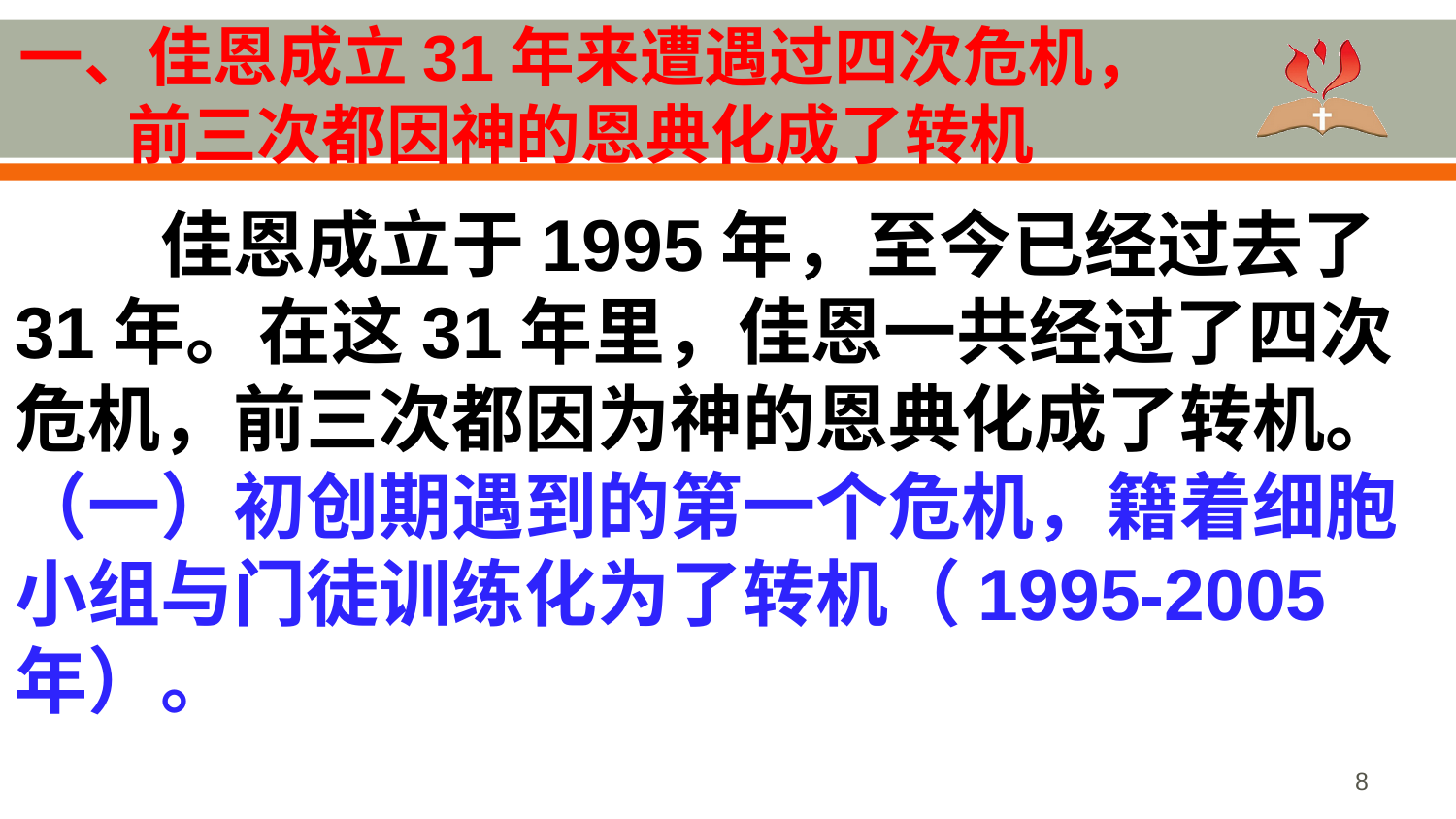

# 一、佳恩成立31年来遭遇过四次危机，前三次都因神的恩典化成了转机
佳恩成立于1995年，至今已经过去了31年。在这31年里，佳恩一共经过了四次危机，前三次都因为神的恩典化成了转机。
（一）初创期遇到的第一个危机，籍着细胞小组与门徒训练化为了转机（1995-2005年）。

8